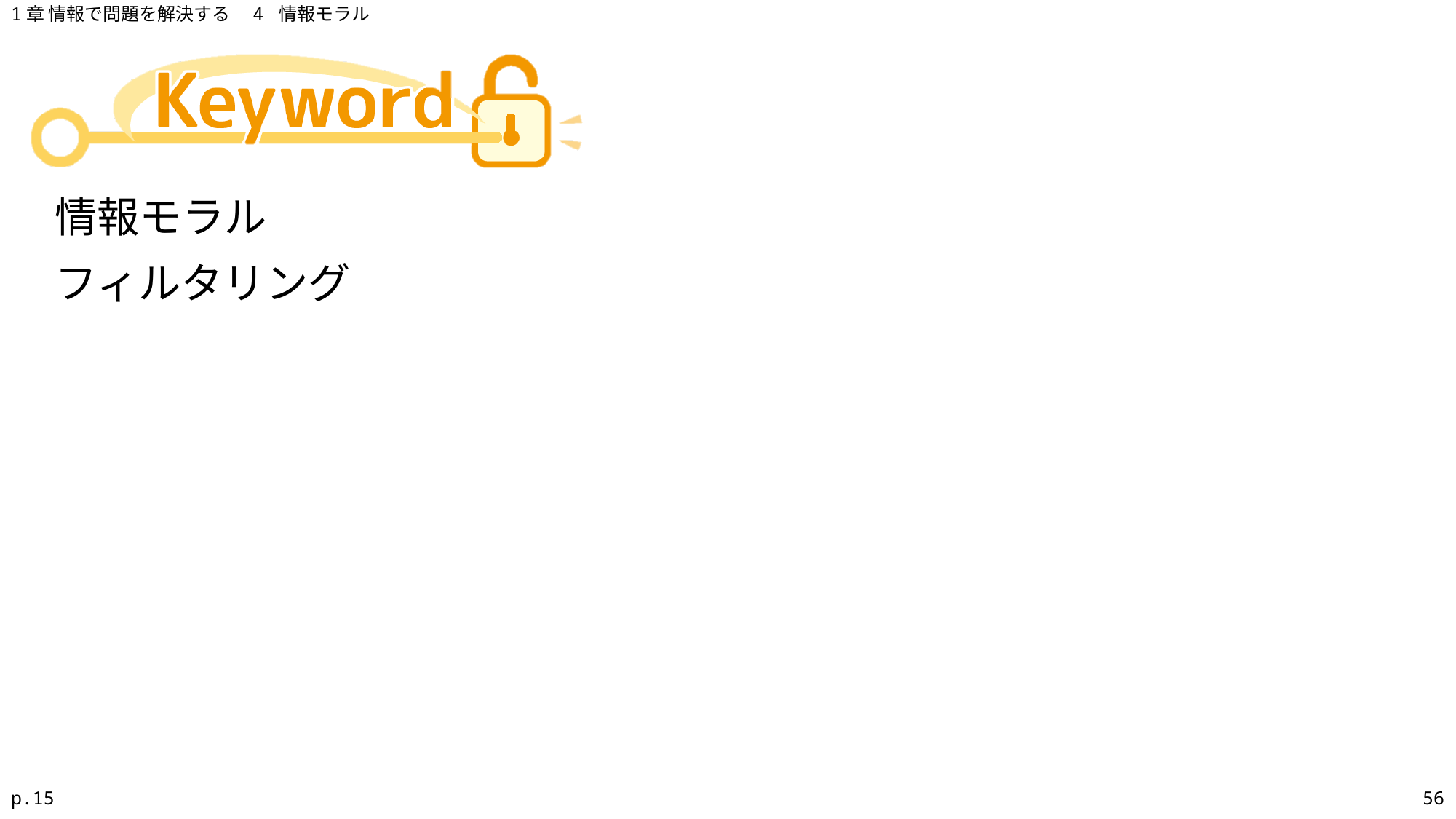

1章 情報で問題を解決する　4 情報モラル
情報モラル
フィルタリング

p.15
56